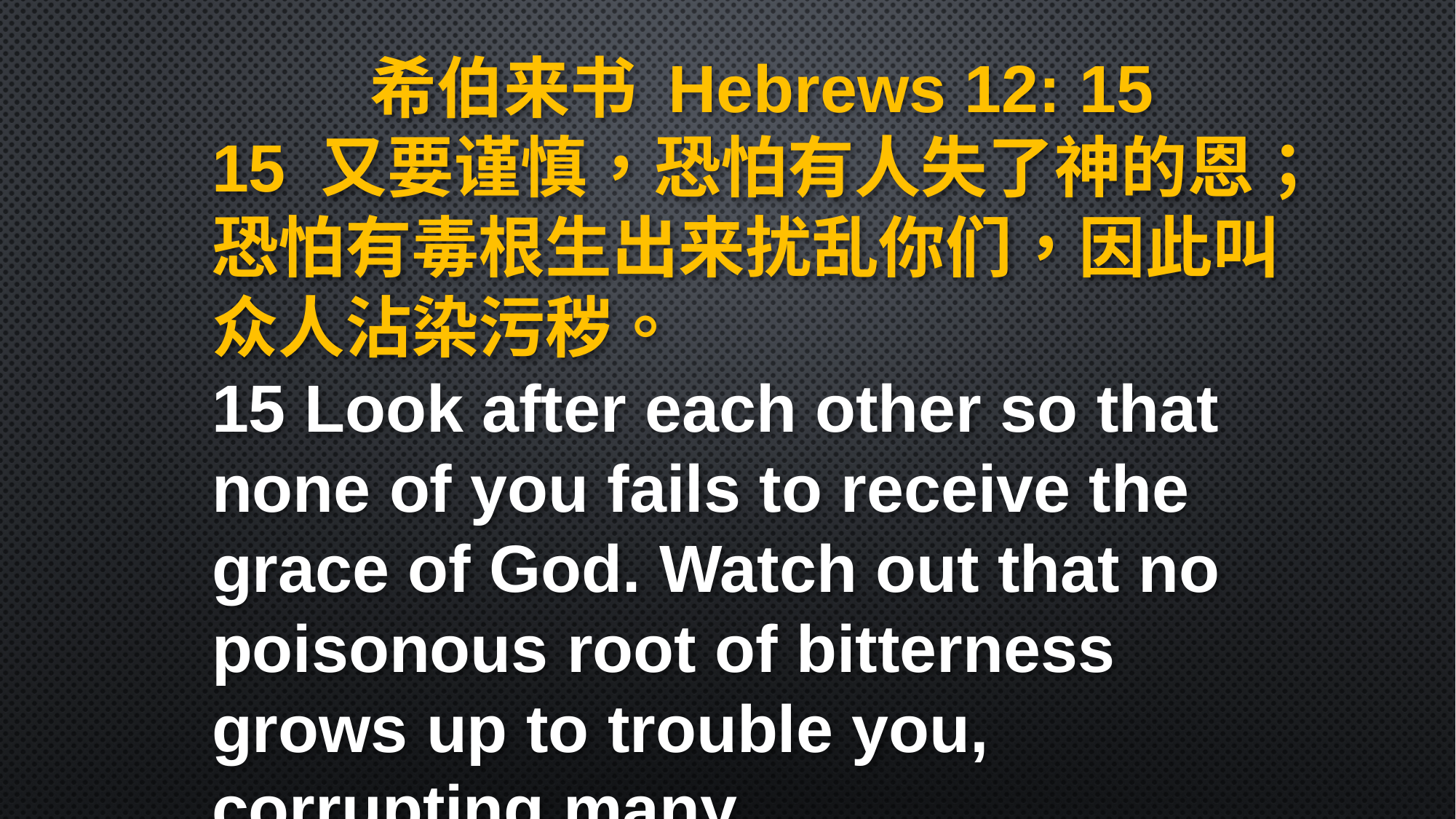

希伯来书 Hebrews 12: 15
15 又要谨慎，恐怕有人失了神的恩；恐怕有毒根生出来扰乱你们，因此叫众人沾染污秽。
15 Look after each other so that none of you fails to receive the grace of God. Watch out that no poisonous root of bitterness grows up to trouble you, corrupting many.